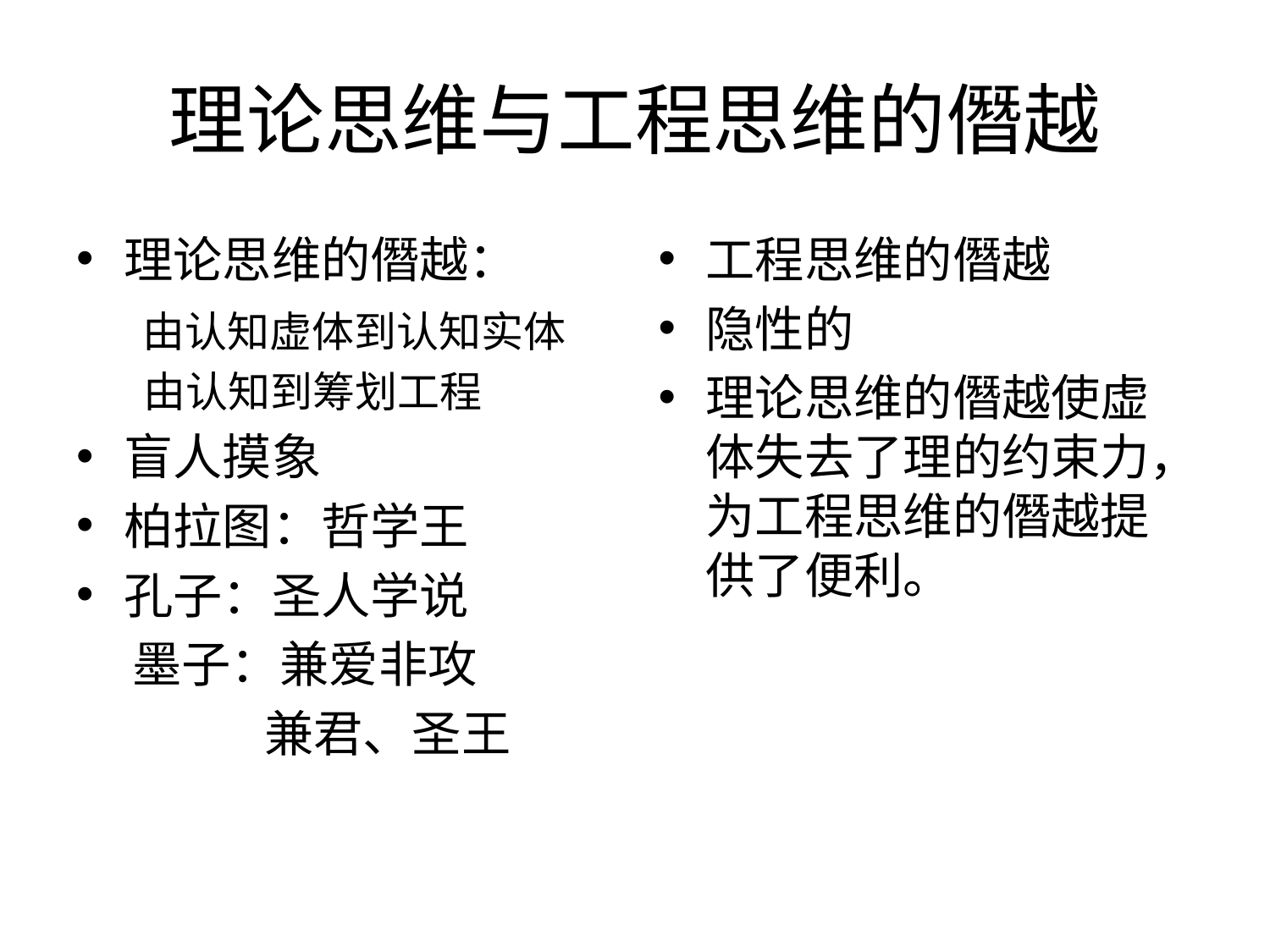

# 理论思维与工程思维的僭越
理论思维的僭越：
     由认知虚体到认知实体
      由认知到筹划工程
盲人摸象
柏拉图：哲学王
孔子：圣人学说
    墨子：兼爱非攻
                兼君、圣王

工程思维的僭越
隐性的
理论思维的僭越使虚体失去了理的约束力，为工程思维的僭越提供了便利。